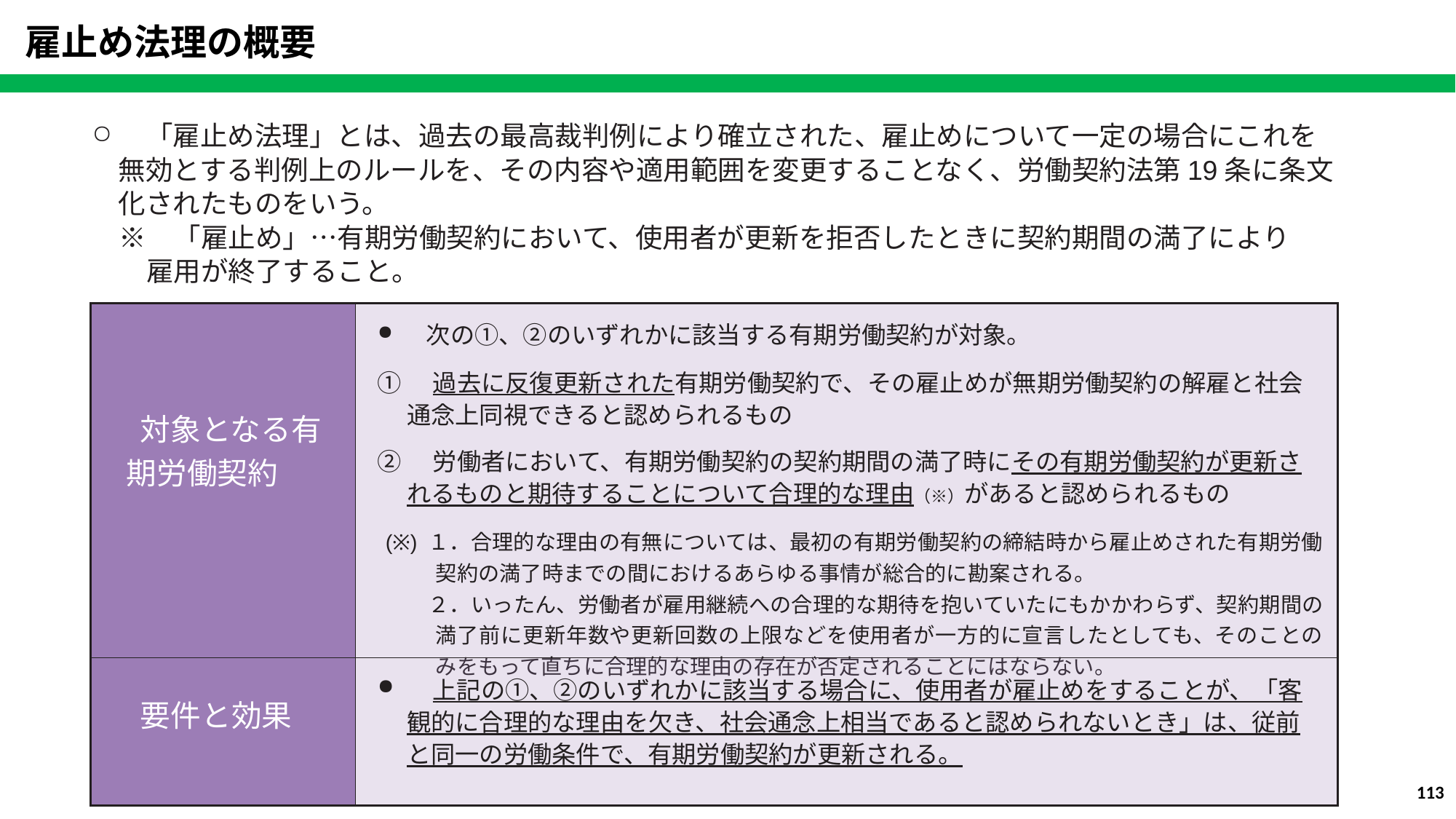

雇止め法理の概要

　「雇止め法理」とは、過去の最高裁判例により確立された、雇止めについて一定の場合にこれを無効とする判例上のルールを、その内容や適用範囲を変更することなく、労働契約法第19条に条文化されたものをいう。
　※　「雇止め」…有期労働契約において、使用者が更新を拒否したときに契約期間の満了により
　　雇用が終了すること。
| 対象となる有期労働契約 | 次の①、②のいずれかに該当する有期労働契約が対象。 ①　過去に反復更新された有期労働契約で、その雇止めが無期労働契約の解雇と社会通念上同視できると認められるもの ②　労働者において、有期労働契約の契約期間の満了時にその有期労働契約が更新されるものと期待することについて合理的な理由（※）があると認められるもの (※) １．合理的な理由の有無については、最初の有期労働契約の締結時から雇止めされた有期労働契約の満了時までの間におけるあらゆる事情が総合的に勘案される。 　　２．いったん、労働者が雇用継続への合理的な期待を抱いていたにもかかわらず、契約期間の満了前に更新年数や更新回数の上限などを使用者が一方的に宣言したとしても、そのことのみをもって直ちに合理的な理由の存在が否定されることにはならない。 |
| --- | --- |
| 要件と効果 | 上記の①、②のいずれかに該当する場合に、使用者が雇止めをすることが、「客観的に合理的な理由を欠き、社会通念上相当であると認められないとき」は、従前と同一の労働条件で、有期労働契約が更新される。 |
113